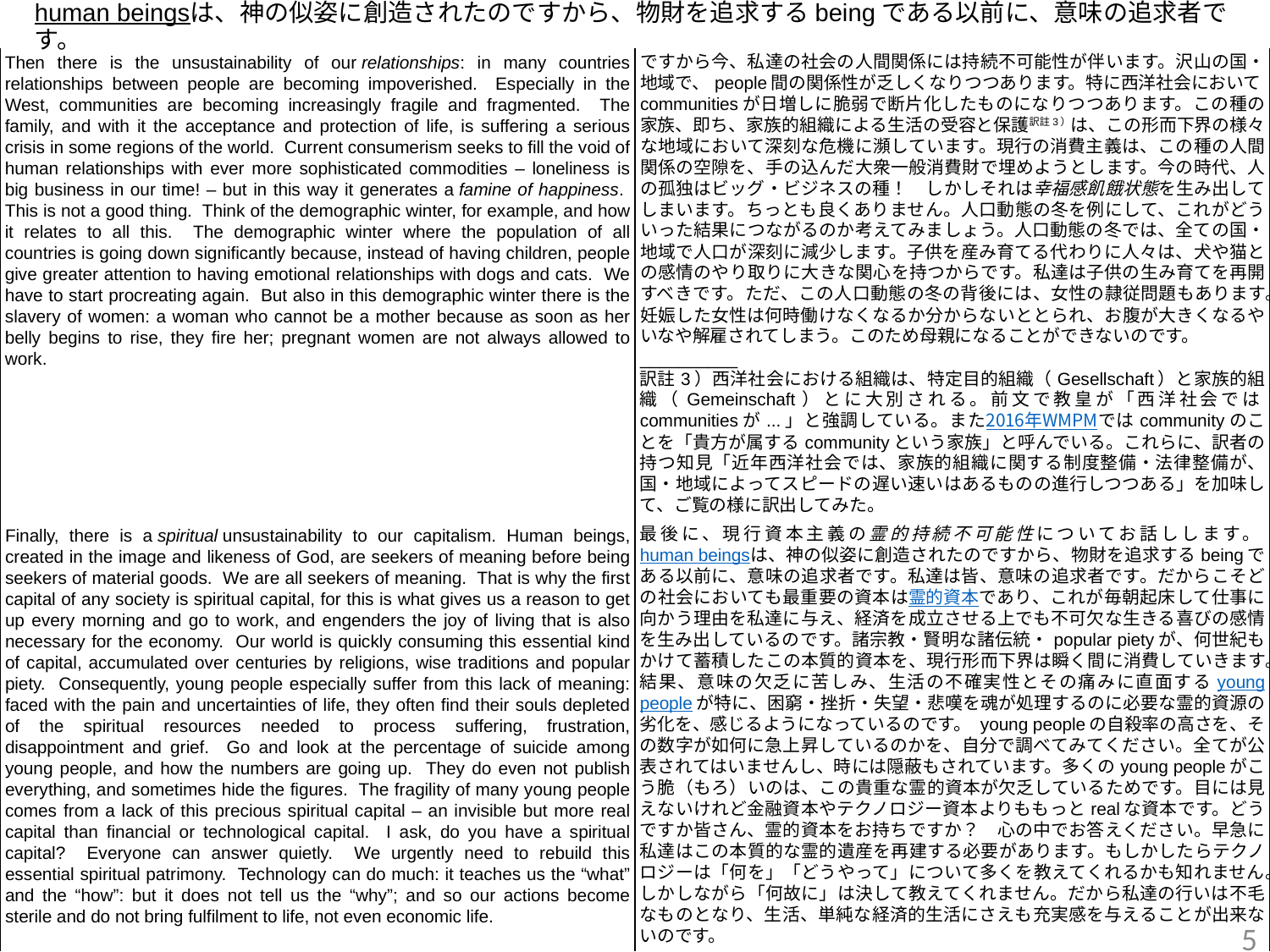

# human beingsは、神の似姿に創造されたのですから、物財を追求するbeingである以前に、意味の追求者です。
| Then there is the unsustainability of our relationships: in many countries relationships between people are becoming impoverished. Especially in the West, communities are becoming increasingly fragile and fragmented. The family, and with it the acceptance and protection of life, is suffering a serious crisis in some regions of the world. Current consumerism seeks to fill the void of human relationships with ever more sophisticated commodities – loneliness is big business in our time! – but in this way it generates a famine of happiness. This is not a good thing. Think of the demographic winter, for example, and how it relates to all this. The demographic winter where the population of all countries is going down significantly because, instead of having children, people give greater attention to having emotional relationships with dogs and cats. We have to start procreating again. But also in this demographic winter there is the slavery of women: a woman who cannot be a mother because as soon as her belly begins to rise, they fire her; pregnant women are not always allowed to work. | ですから今、私達の社会の人間関係には持続不可能性が伴います。沢山の国・地域で、people間の関係性が乏しくなりつつあります。特に西洋社会においてcommunitiesが日増しに脆弱で断片化したものになりつつあります。この種の家族、即ち、家族的組織による生活の受容と保護訳註3）は、この形而下界の様々な地域において深刻な危機に瀕しています。現行の消費主義は、この種の人間関係の空隙を、手の込んだ大衆一般消費財で埋めようとします。今の時代、人の孤独はビッグ・ビジネスの種！　しかしそれは幸福感飢餓状態を生み出してしまいます。ちっとも良くありません。人口動態の冬を例にして、これがどういった結果につながるのか考えてみましょう。人口動態の冬では、全ての国・地域で人口が深刻に減少します。子供を産み育てる代わりに人々は、犬や猫との感情のやり取りに大きな関心を持つからです。私達は子供の生み育てを再開すべきです。ただ、この人口動態の冬の背後には、女性の隷従問題もあります。妊娠した女性は何時働けなくなるか分からないととられ、お腹が大きくなるやいなや解雇されてしまう。このため母親になることができないのです。 \_\_\_\_\_\_\_\_\_\_ 訳註3）西洋社会における組織は、特定目的組織（Gesellschaft）と家族的組織（Gemeinschaft）とに大別される。前文で教皇が「西洋社会ではcommunitiesが...」と強調している。また2016年WMPMではcommunityのことを「貴方が属するcommunityという家族」と呼んでいる。これらに、訳者の持つ知見「近年西洋社会では、家族的組織に関する制度整備・法律整備が、国・地域によってスピードの遅い速いはあるものの進行しつつある」を加味して、ご覧の様に訳出してみた。 |
| --- | --- |
| Finally, there is a spiritual unsustainability to our capitalism. Human beings, created in the image and likeness of God, are seekers of meaning before being seekers of material goods. We are all seekers of meaning. That is why the first capital of any society is spiritual capital, for this is what gives us a reason to get up every morning and go to work, and engenders the joy of living that is also necessary for the economy. Our world is quickly consuming this essential kind of capital, accumulated over centuries by religions, wise traditions and popular piety. Consequently, young people especially suffer from this lack of meaning: faced with the pain and uncertainties of life, they often find their souls depleted of the spiritual resources needed to process suffering, frustration, disappointment and grief. Go and look at the percentage of suicide among young people, and how the numbers are going up. They do even not publish everything, and sometimes hide the figures. The fragility of many young people comes from a lack of this precious spiritual capital – an invisible but more real capital than financial or technological capital. I ask, do you have a spiritual capital? Everyone can answer quietly. We urgently need to rebuild this essential spiritual patrimony. Technology can do much: it teaches us the “what” and the “how”: but it does not tell us the “why”; and so our actions become sterile and do not bring fulfilment to life, not even economic life. | 最後に、現行資本主義の霊的持続不可能性についてお話しします。human beingsは、神の似姿に創造されたのですから、物財を追求するbeingである以前に、意味の追求者です。私達は皆、意味の追求者です。だからこそどの社会においても最重要の資本は霊的資本であり、これが毎朝起床して仕事に向かう理由を私達に与え、経済を成立させる上でも不可欠な生きる喜びの感情を生み出しているのです。諸宗教・賢明な諸伝統・popular pietyが、何世紀もかけて蓄積したこの本質的資本を、現行形而下界は瞬く間に消費していきます。結果、意味の欠乏に苦しみ、生活の不確実性とその痛みに直面するyoung peopleが特に、困窮・挫折・失望・悲嘆を魂が処理するのに必要な霊的資源の劣化を、感じるようになっているのです。 young peopleの自殺率の高さを、その数字が如何に急上昇しているのかを、自分で調べてみてください。全てが公表されてはいませんし、時には隠蔽もされています。多くのyoung peopleがこう脆（もろ）いのは、この貴重な霊的資本が欠乏しているためです。目には見えないけれど金融資本やテクノロジー資本よりももっとrealな資本です。どうですか皆さん、霊的資本をお持ちですか？　心の中でお答えください。早急に私達はこの本質的な霊的遺産を再建する必要があります。もしかしたらテクノロジーは「何を」「どうやって」について多くを教えてくれるかも知れません。しかしながら「何故に」は決して教えてくれません。だから私達の行いは不毛なものとなり、生活、単純な経済的生活にさえも充実感を与えることが出来ないのです。 |
5